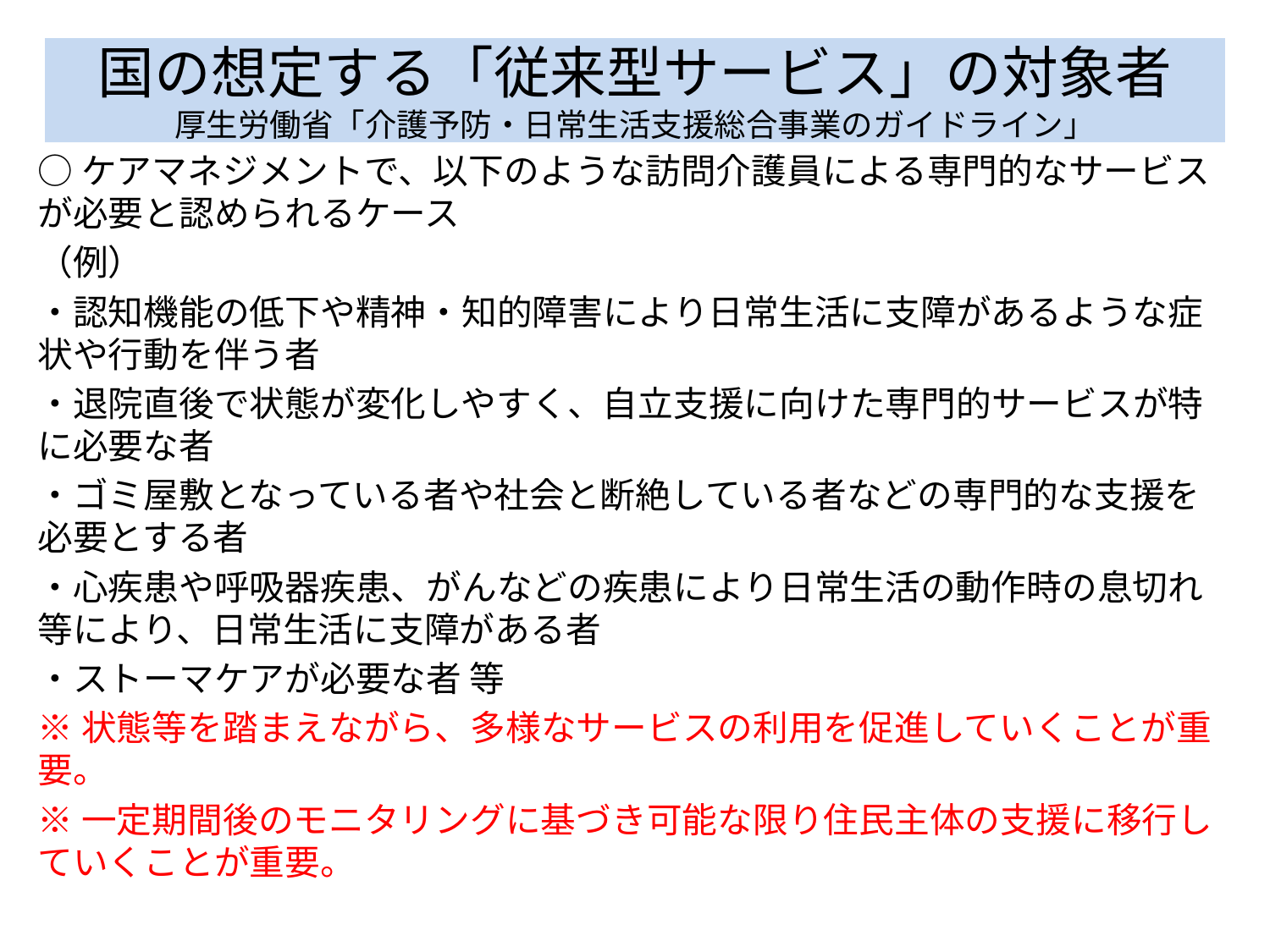

# 国の想定する「従来型サービス」の対象者 厚生労働省「介護予防・日常生活支援総合事業のガイドライン」
○ケアマネジメントで、以下のような訪問介護員による専門的なサービスが必要と認められるケース
（例）
・認知機能の低下や精神・知的障害により日常生活に支障があるような症状や行動を伴う者
・退院直後で状態が変化しやすく、自立支援に向けた専門的サービスが特に必要な者
・ゴミ屋敷となっている者や社会と断絶している者などの専門的な支援を必要とする者
・心疾患や呼吸器疾患、がんなどの疾患により日常生活の動作時の息切れ等により、日常生活に支障がある者
・ストーマケアが必要な者 等
※状態等を踏まえながら、多様なサービスの利用を促進していくことが重要。
※一定期間後のモニタリングに基づき可能な限り住民主体の支援に移行していくことが重要。